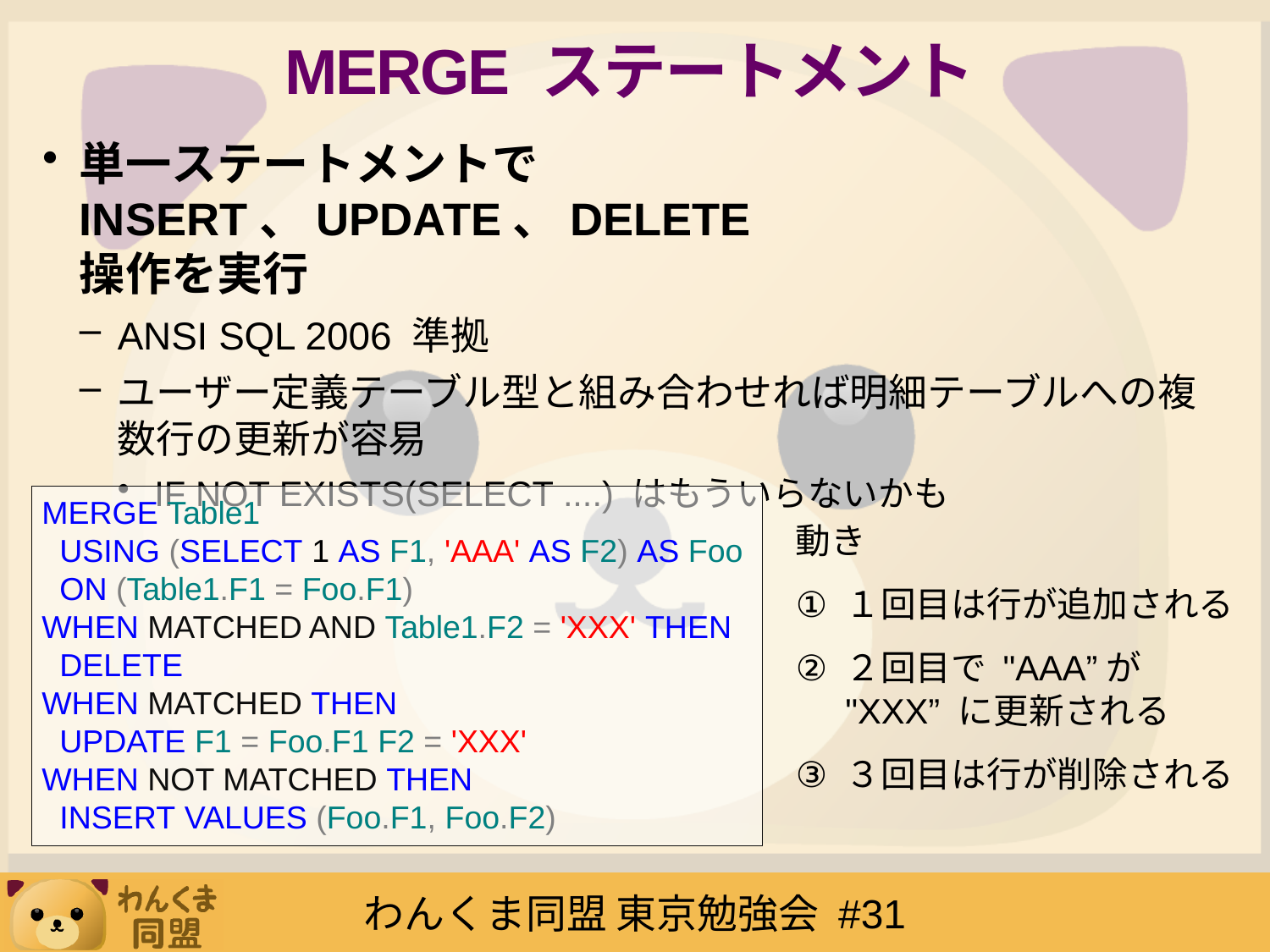

# MERGE ステートメント
単一ステートメントで INSERT、UPDATE、DELETE
操作を実行
ANSI SQL 2006 準拠
ユーザー定義テーブル型と組み合わせれば明細テーブルへの複数行の更新が容易
IF NOT EXISTS(SELECT ....) はもういらないかも

MERGE Table1
  USING (SELECT 1 AS F1, 'AAA' AS F2) AS Foo
  ON (Table1.F1 = Foo.F1)
WHEN MATCHED AND Table1.F2 = 'XXX' THEN
  DELETE
WHEN MATCHED THEN
  UPDATE F1 = Foo.F1 F2 = 'XXX'
WHEN NOT MATCHED THEN
  INSERT VALUES (Foo.F1, Foo.F2)
動き
１回目は行が追加される
２回目で "AAA”が "XXX” に更新される
３回目は行が削除される